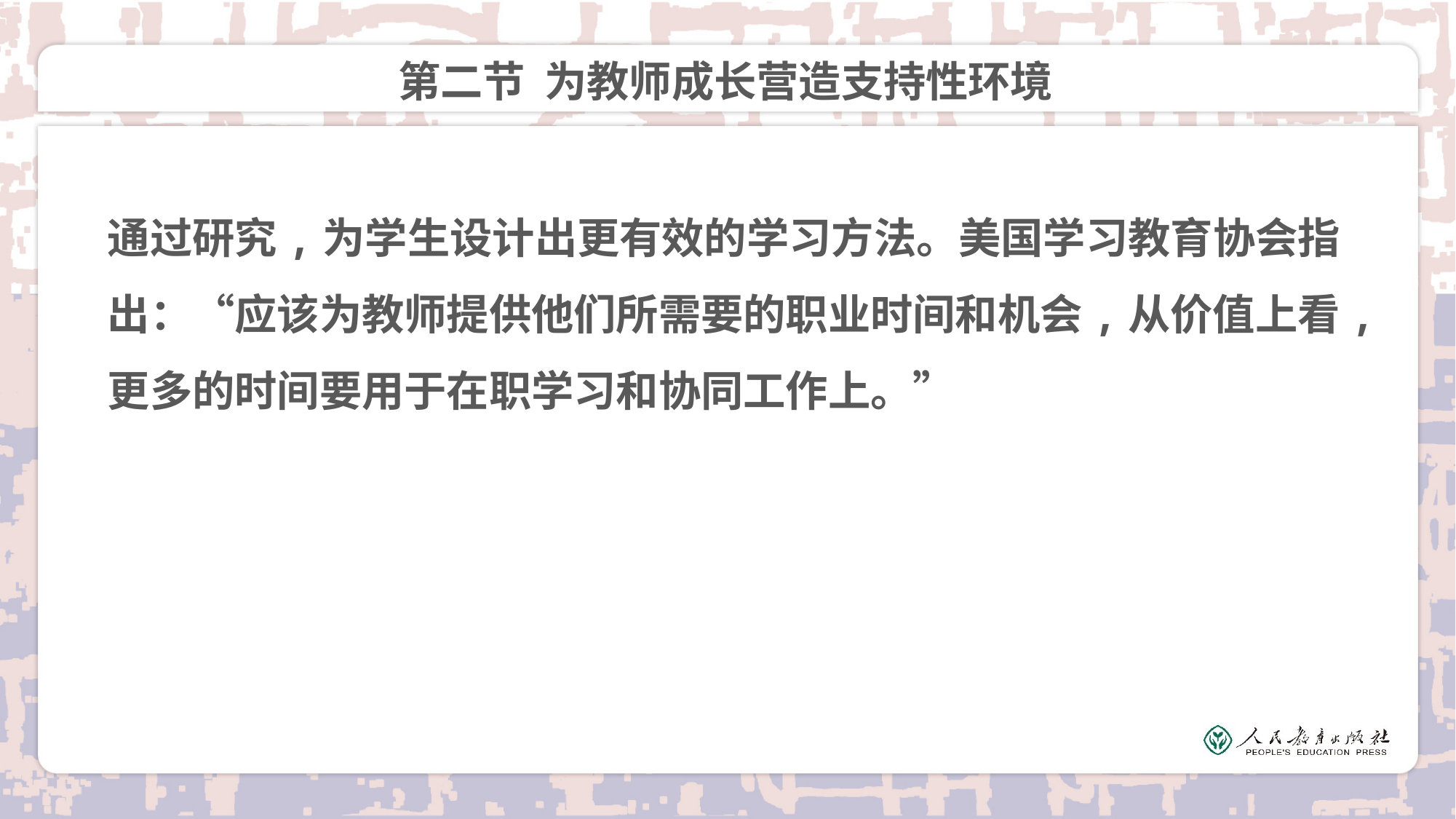

# 第二节  为教师成长营造支持性环境
通过研究,为学生设计出更有效的学习方法。美国学习教育协会指出：“应该为教师提供他们所需要的职业时间和机会,从价值上看,更多的时间要用于在职学习和协同工作上。”